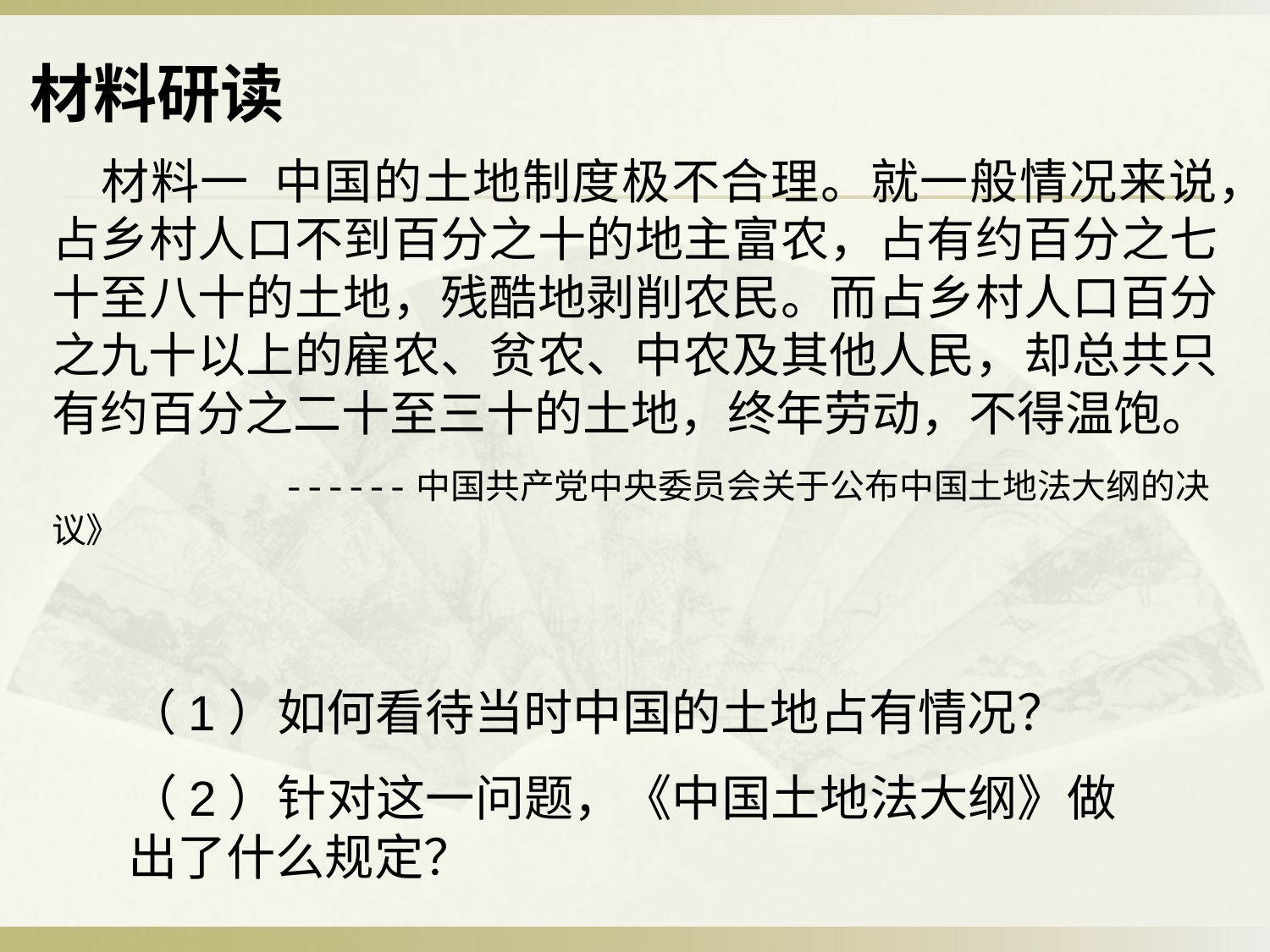

# 材料研读
   材料一  中国的土地制度极不合理。就一般情况来说，占乡村人口不到百分之十的地主富农，占有约百分之七十至八十的土地，残酷地剥削农民。而占乡村人口百分之九十以上的雇农、贫农、中农及其他人民，却总共只有约百分之二十至三十的土地，终年劳动，不得温饱。
        ------中国共产党中央委员会关于公布中国土地法大纲的决议》
（1）如何看待当时中国的土地占有情况？
（2）针对这一问题，《中国土地法大纲》做出了什么规定？